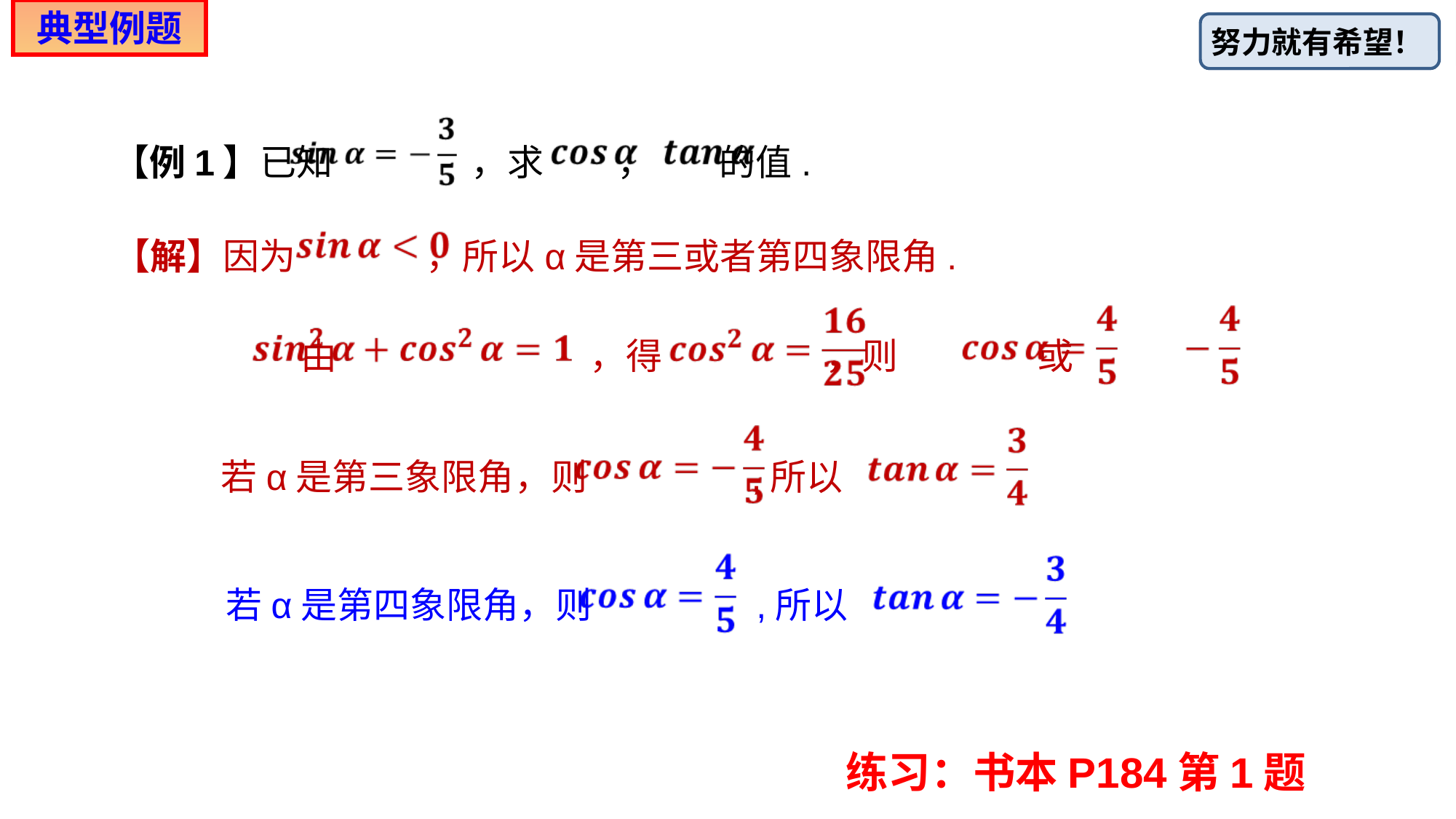

典型例题
【例1】已知                 ，求         ，        的值.

【解】因为                ，所以α是第三或者第四象限角.

由                               ，得                    ，则                 或

若α是第三象限角，则                   ,所以

若α是第四象限角，则                   ,所以
练习：书本P184第1题